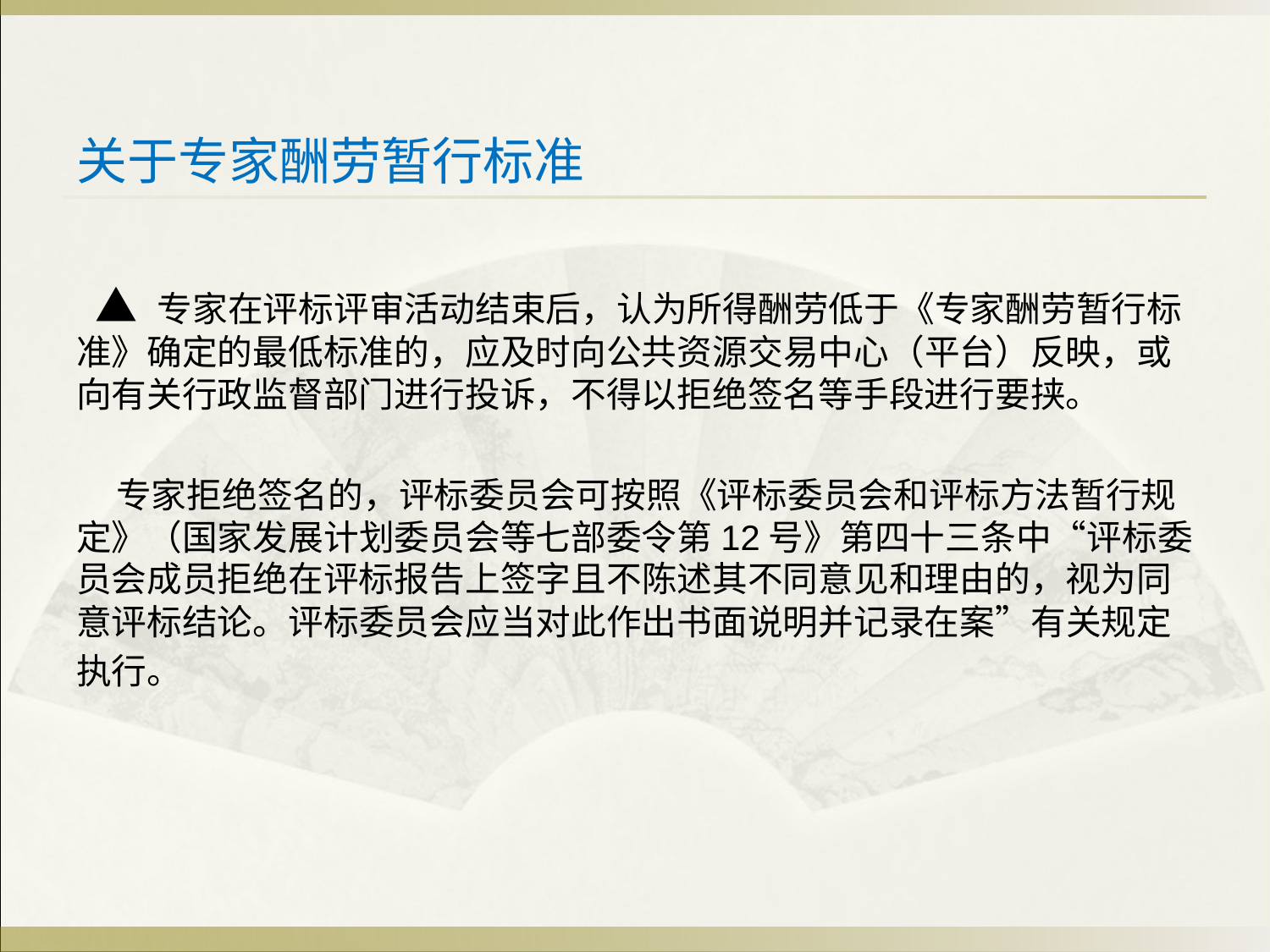

# 关于专家酬劳暂行标准

  ▲ 专家在评标评审活动结束后，认为所得酬劳低于《专家酬劳暂行标准》确定的最低标准的，应及时向公共资源交易中心（平台）反映，或向有关行政监督部门进行投诉，不得以拒绝签名等手段进行要挟。

    专家拒绝签名的，评标委员会可按照《评标委员会和评标方法暂行规定》（国家发展计划委员会等七部委令第12号》第四十三条中“评标委员会成员拒绝在评标报告上签字且不陈述其不同意见和理由的，视为同意评标结论。评标委员会应当对此作出书面说明并记录在案”有关规定执行。